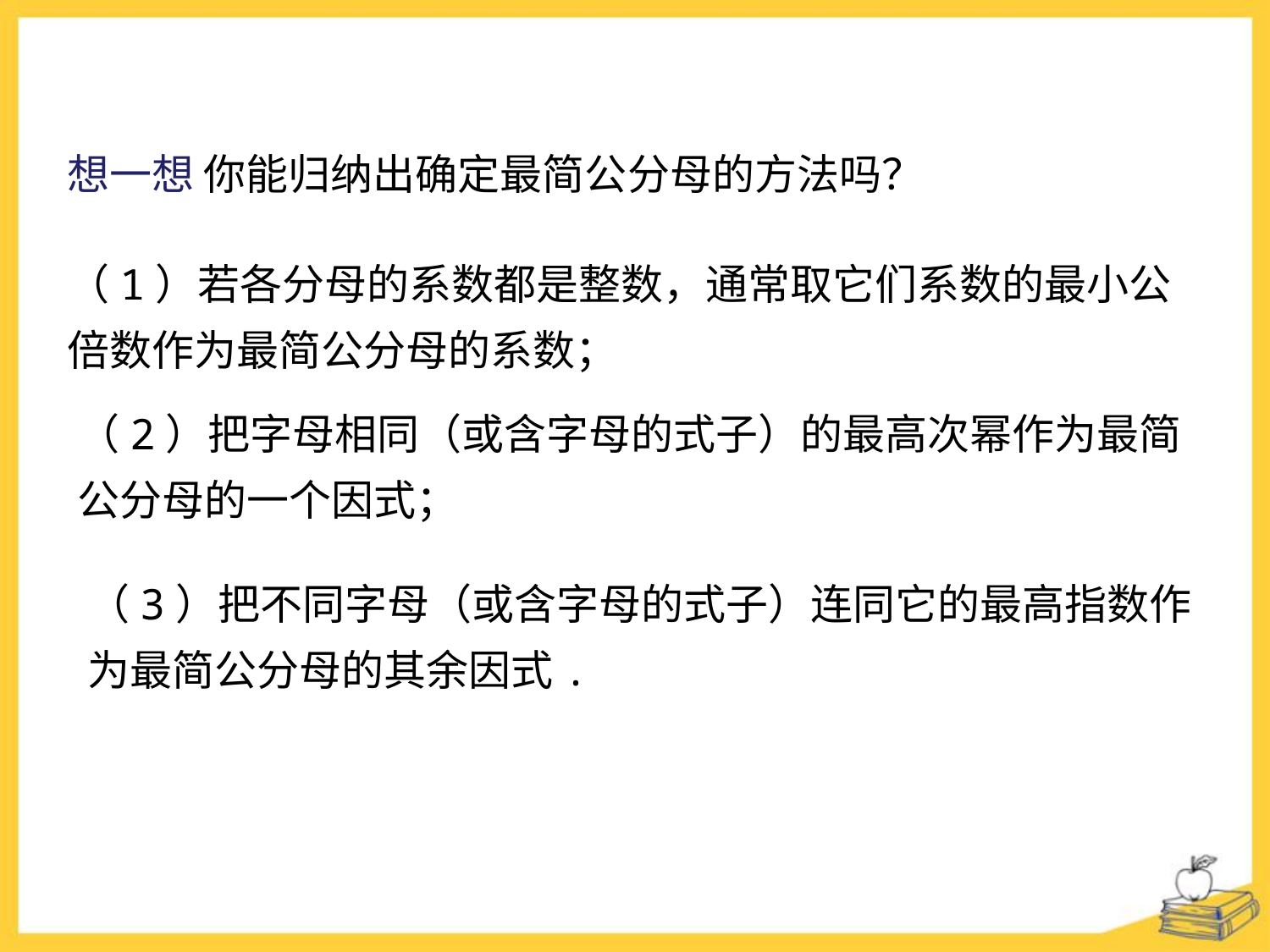

想一想 你能归纳出确定最简公分母的方法吗？
（1）若各分母的系数都是整数，通常取它们系数的最小公倍数作为最简公分母的系数；
（2）把字母相同（或含字母的式子）的最高次幂作为最简公分母的一个因式；
（3）把不同字母（或含字母的式子）连同它的最高指数作为最简公分母的其余因式.